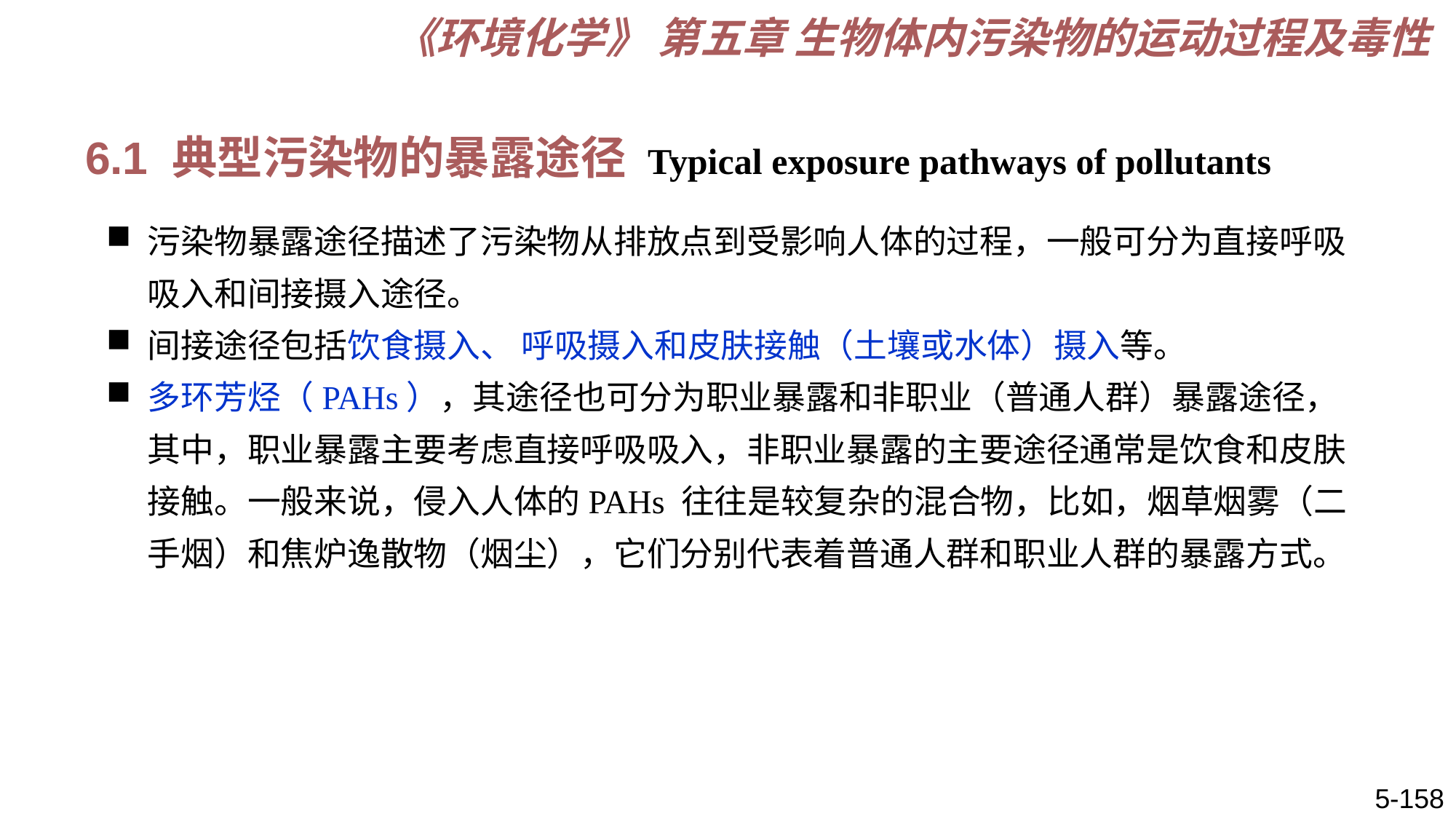

《环境化学》 第五章 生物体内污染物的运动过程及毒性
6.1 典型污染物的暴露途径 Typical exposure pathways of pollutants
污染物暴露途径描述了污染物从排放点到受影响人体的过程，一般可分为直接呼吸吸入和间接摄入途径。
间接途径包括饮食摄入、 呼吸摄入和皮肤接触（土壤或水体）摄入等。
多环芳烃（PAHs），其途径也可分为职业暴露和非职业（普通人群）暴露途径，其中，职业暴露主要考虑直接呼吸吸入，非职业暴露的主要途径通常是饮食和皮肤接触。一般来说，侵入人体的PAHs 往往是较复杂的混合物，比如，烟草烟雾（二手烟）和焦炉逸散物（烟尘），它们分别代表着普通人群和职业人群的暴露方式。
5-158